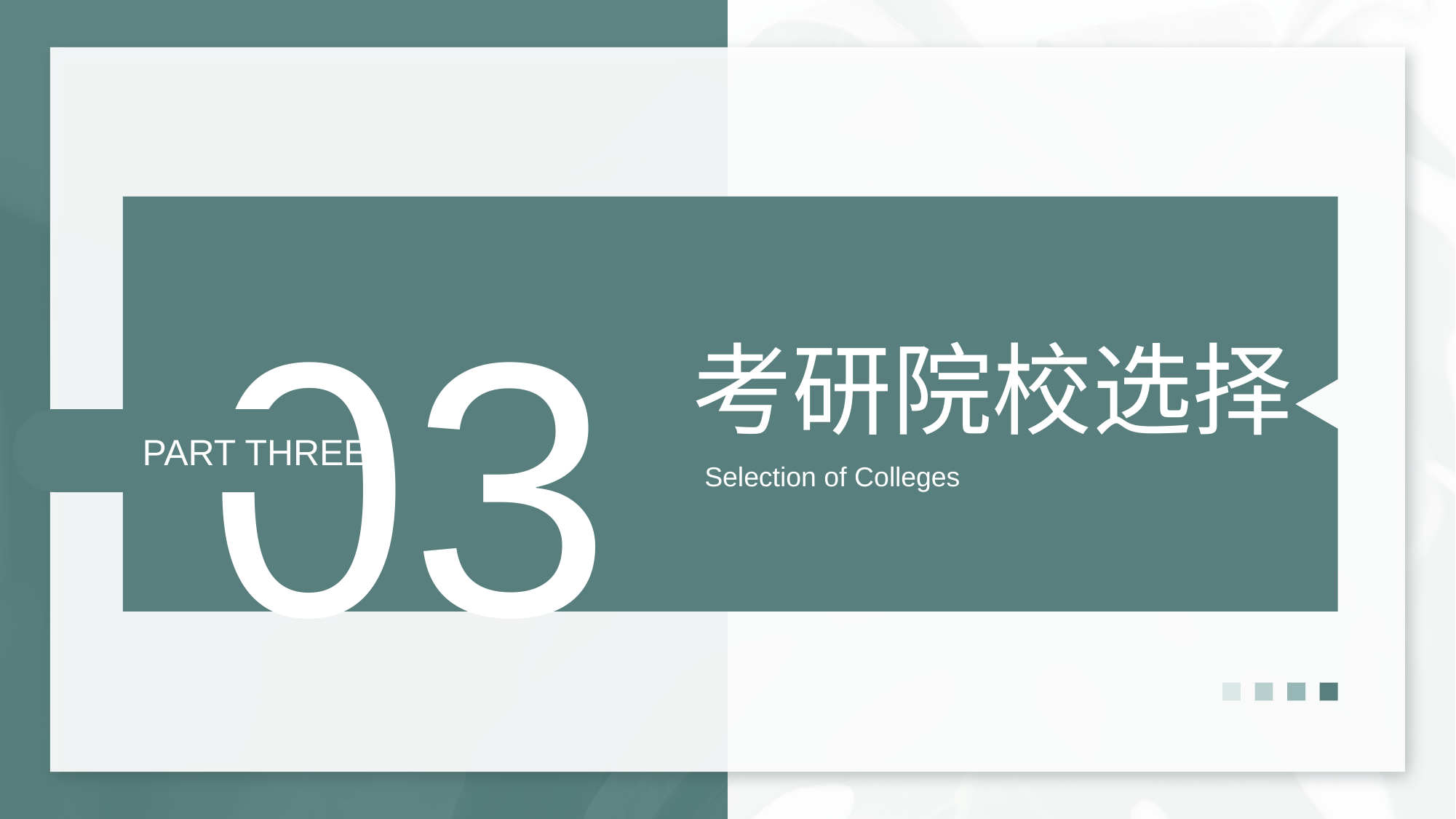

03
考研院校选择
Selection of Colleges

PART THREE